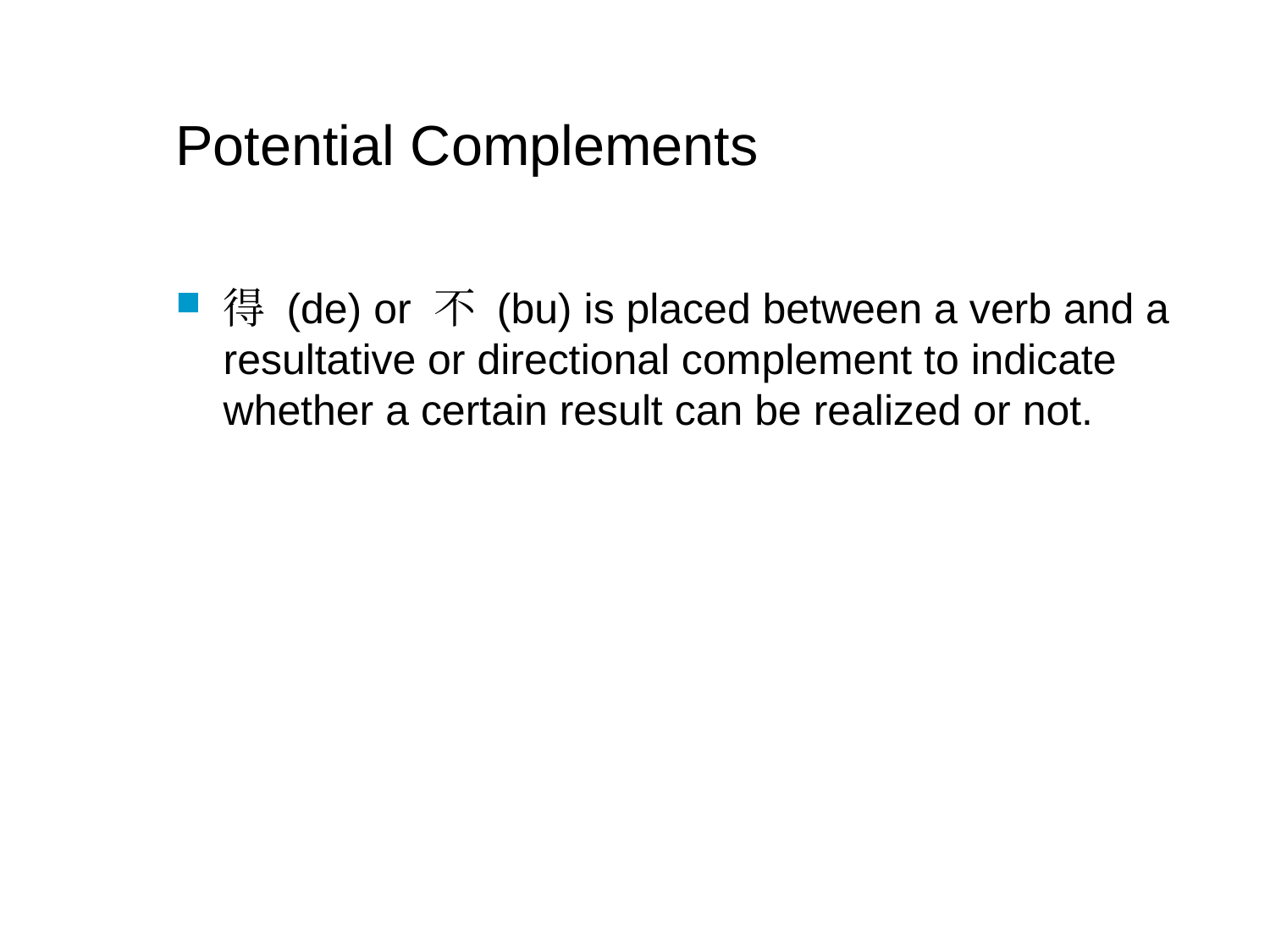

# Potential Complements
得 (de) or 不 (bu) is placed between a verb and a resultative or directional complement to indicate whether a certain result can be realized or not.